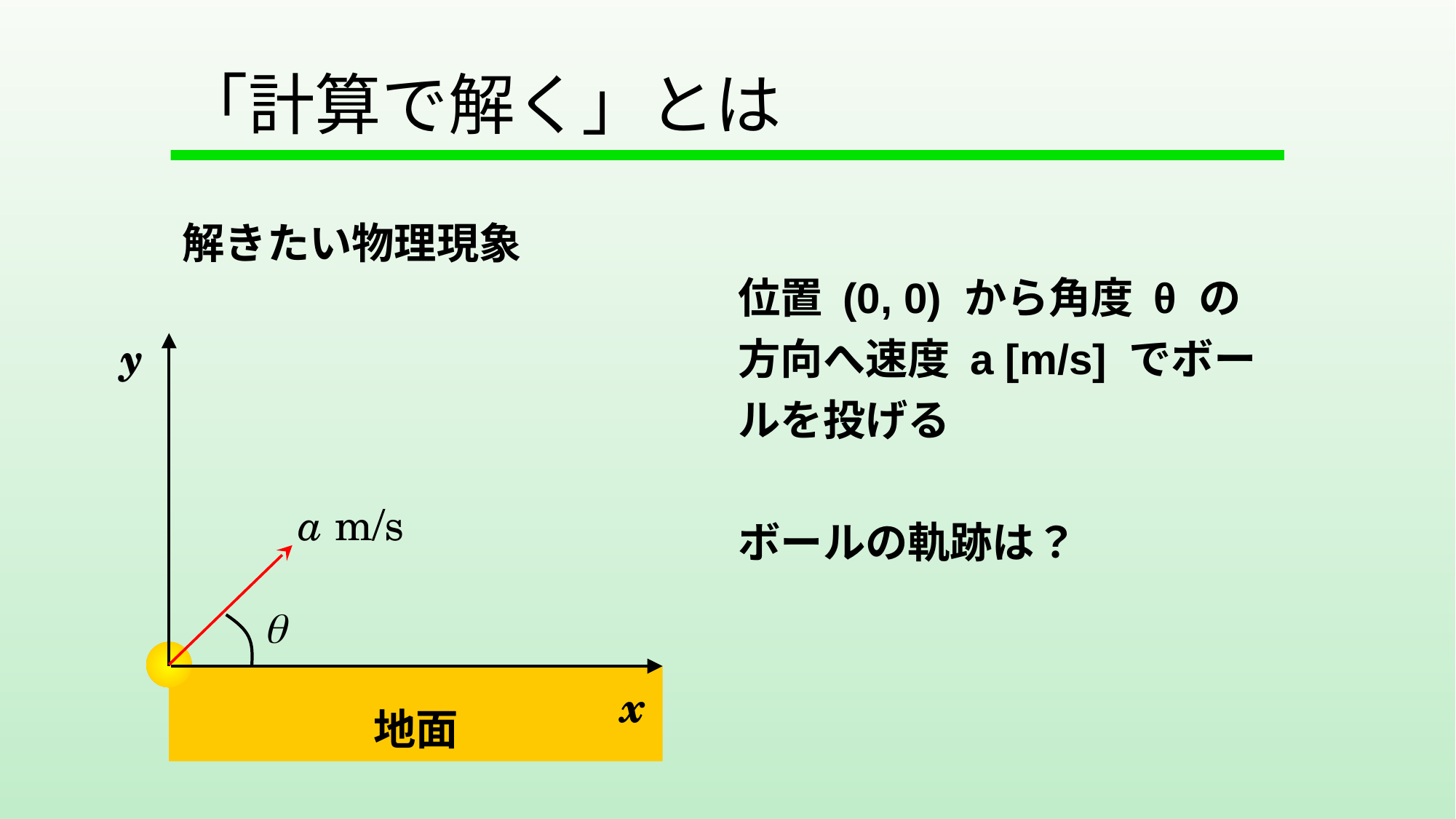

# 「計算で解く」とは
解きたい物理現象
位置 (0, 0) から角度 θ の方向へ速度 a [m/s] でボールを投げる

ボールの軌跡は？
y
a m/s
θ

x

地面